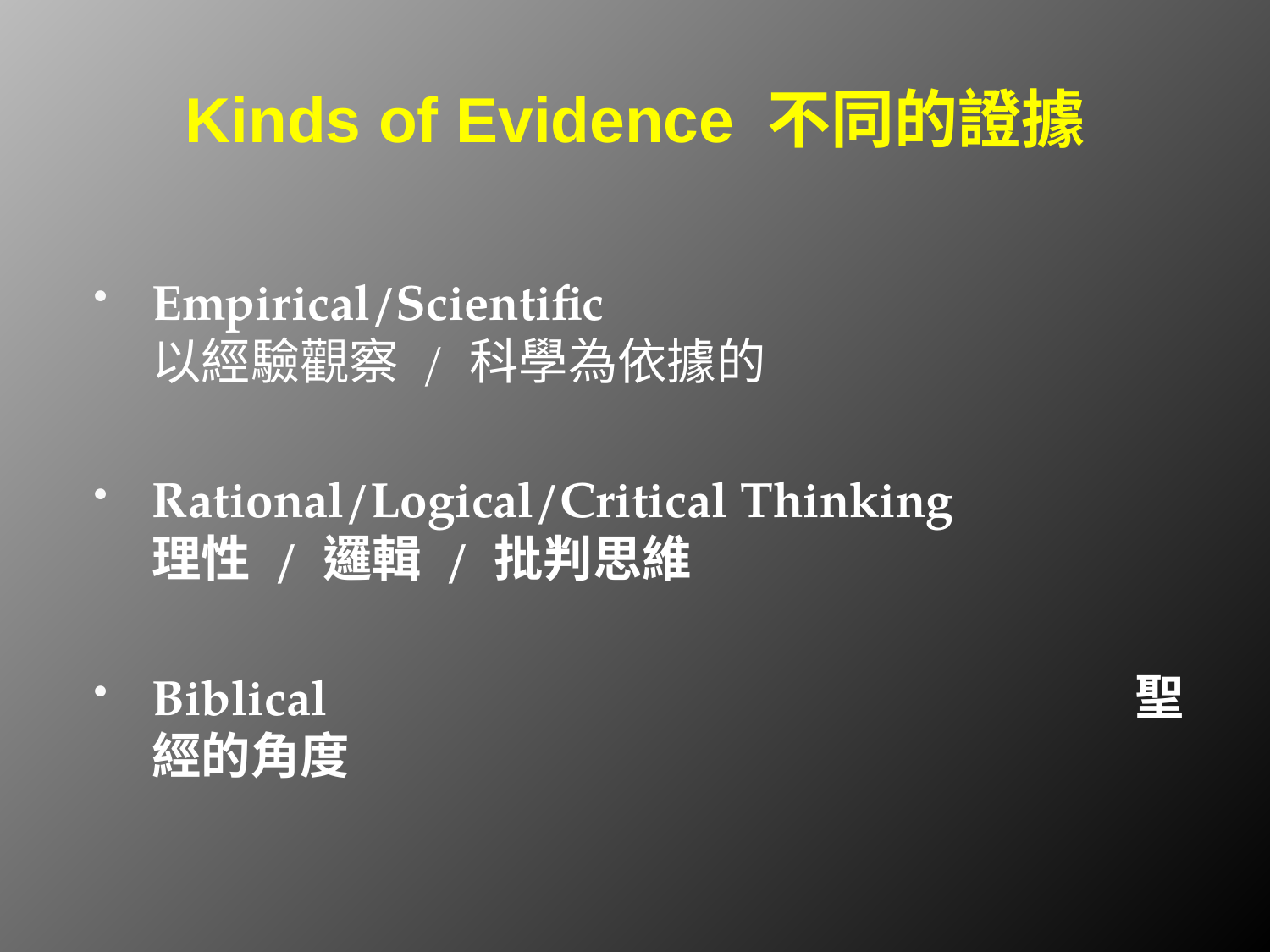

# Kinds of Evidence 不同的證據
Empirical/Scientific                                              以經驗觀察 / 科學為依據的

Rational/Logical/Critical Thinking                      理性 / 邏輯 / 批判思維

Biblical            				                 聖經的角度